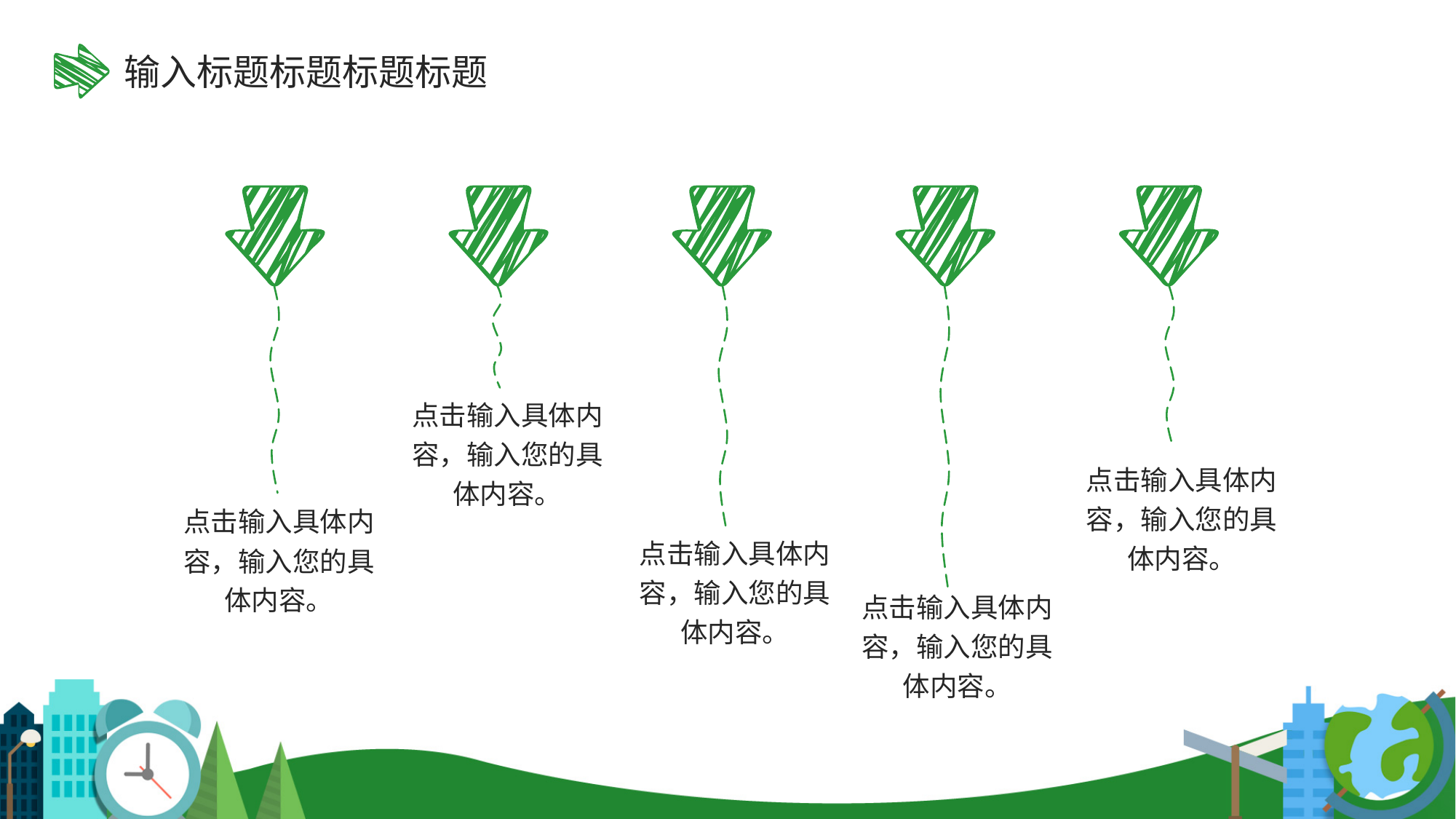

输入标题标题标题标题

点击输入具体内容，输入您的具体内容。

点击输入具体内容，输入您的具体内容。

点击输入具体内容，输入您的具体内容。

点击输入具体内容，输入您的具体内容。

点击输入具体内容，输入您的具体内容。